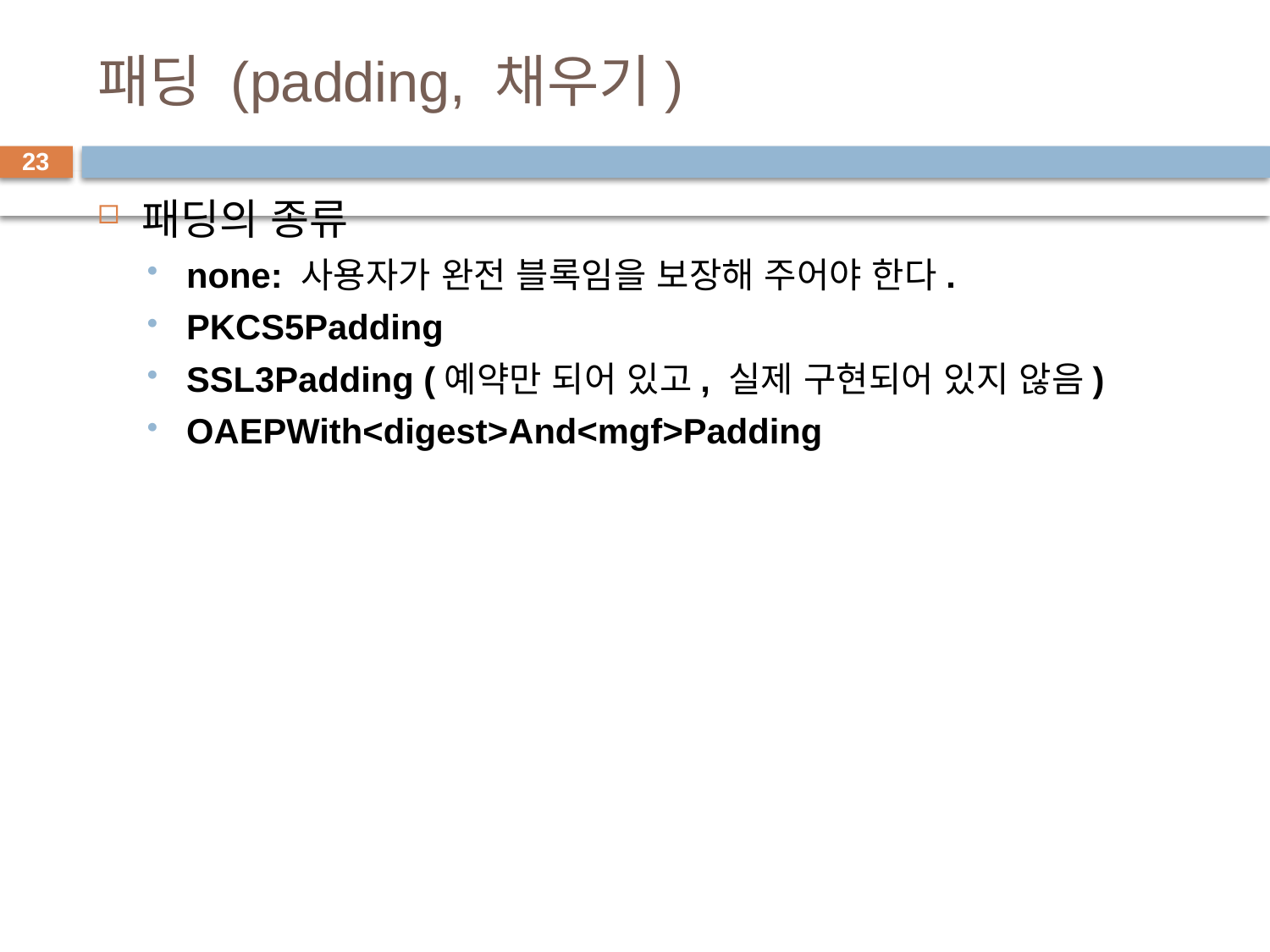

# 패딩 (padding, 채우기)
23
패딩의 종류
none: 사용자가 완전 블록임을 보장해 주어야 한다.
PKCS5Padding
SSL3Padding (예약만 되어 있고, 실제 구현되어 있지 않음)
OAEPWith<digest>And<mgf>Padding